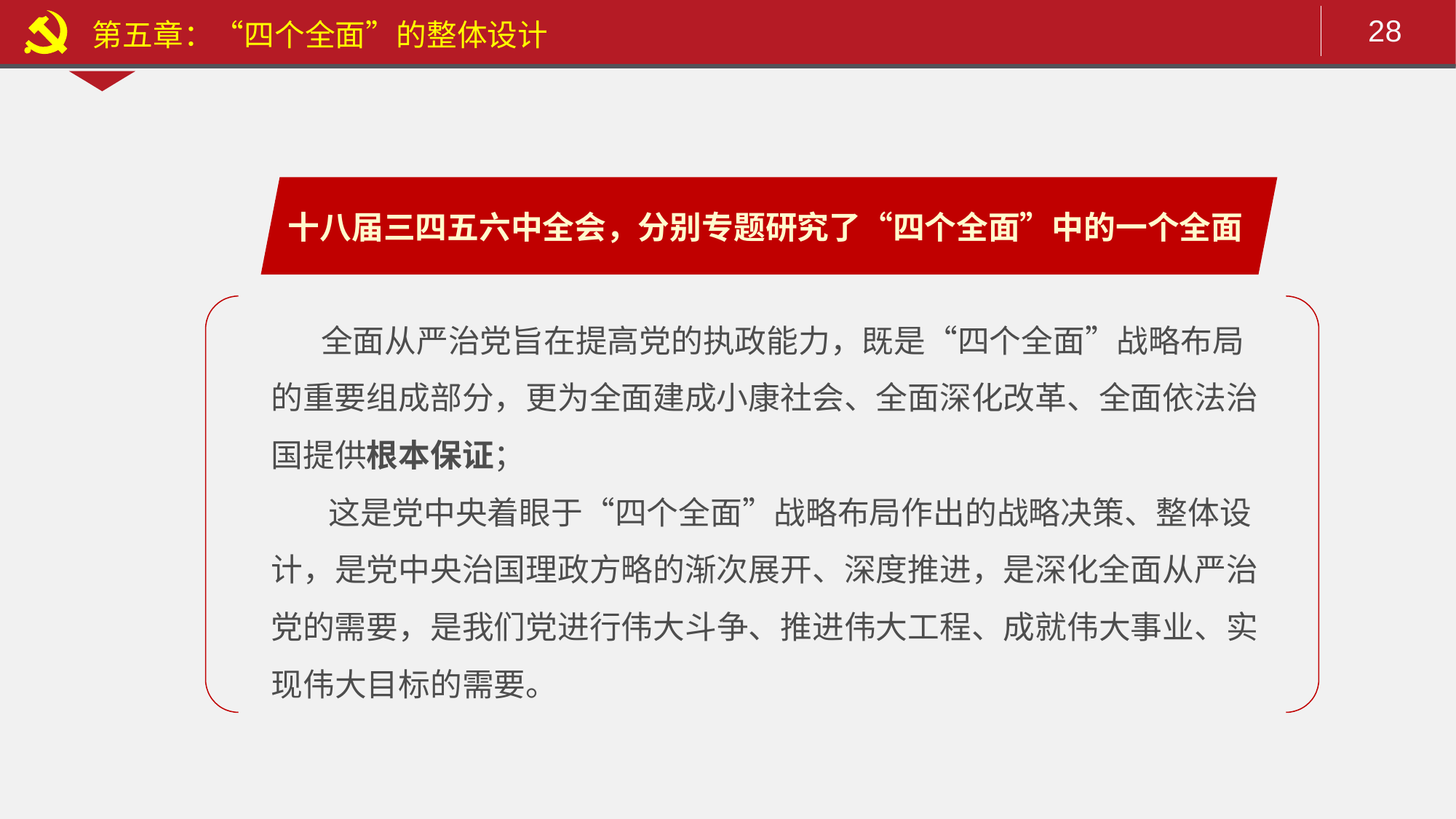

第五章：“四个全面”的整体设计

十八届三四五六中全会，分别专题研究了“四个全面”中的一个全面

       全面从严治党旨在提高党的执政能力，既是“四个全面”战略布局的重要组成部分，更为全面建成小康社会、全面深化改革、全面依法治国提供根本保证；
       这是党中央着眼于“四个全面”战略布局作出的战略决策、整体设计，是党中央治国理政方略的渐次展开、深度推进，是深化全面从严治党的需要，是我们党进行伟大斗争、推进伟大工程、成就伟大事业、实现伟大目标的需要。